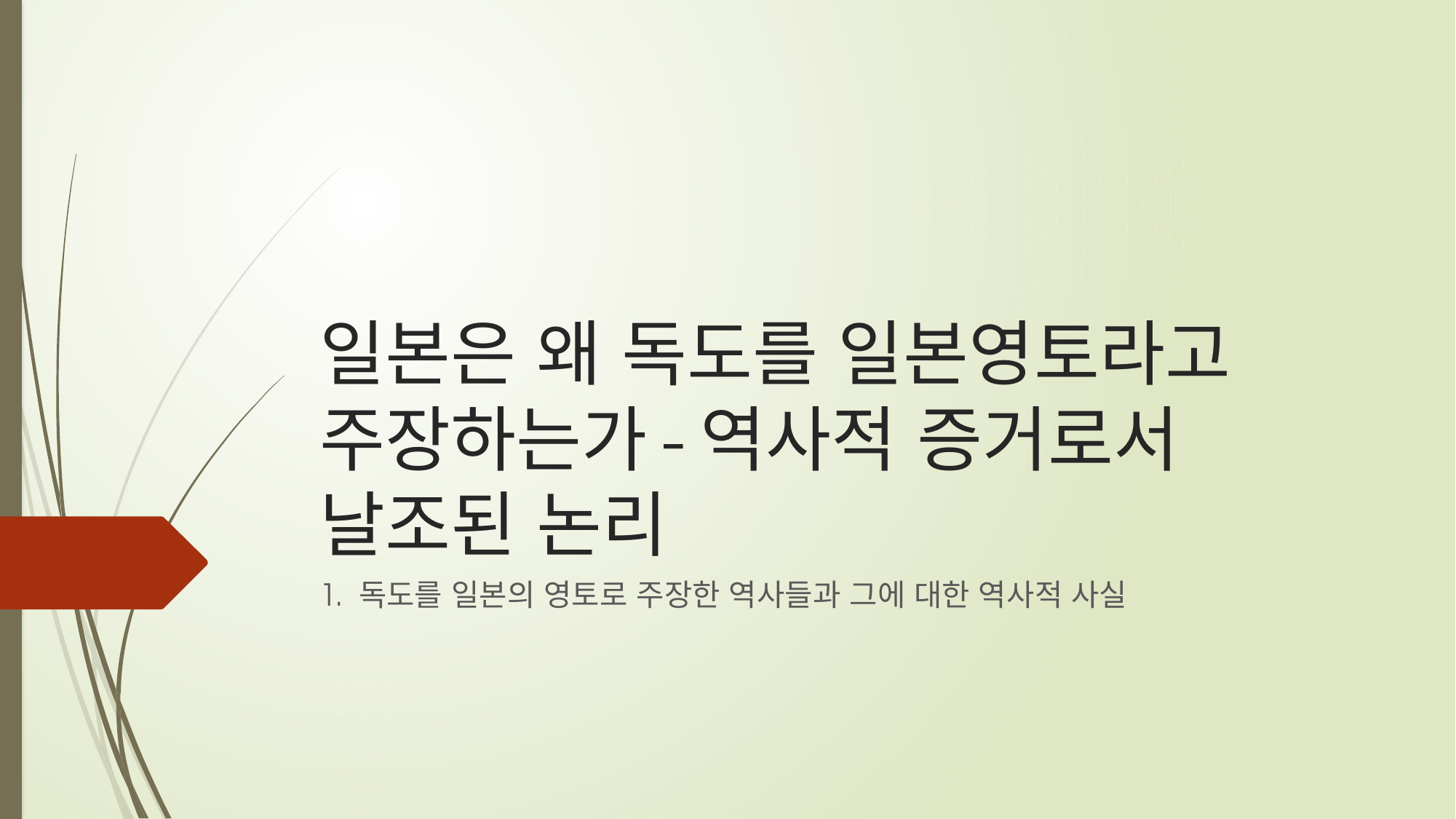

# 일본은 왜 독도를 일본영토라고 주장하는가-역사적 증거로서 날조된 논리
1. 독도를 일본의 영토로 주장한 역사들과 그에 대한 역사적 사실